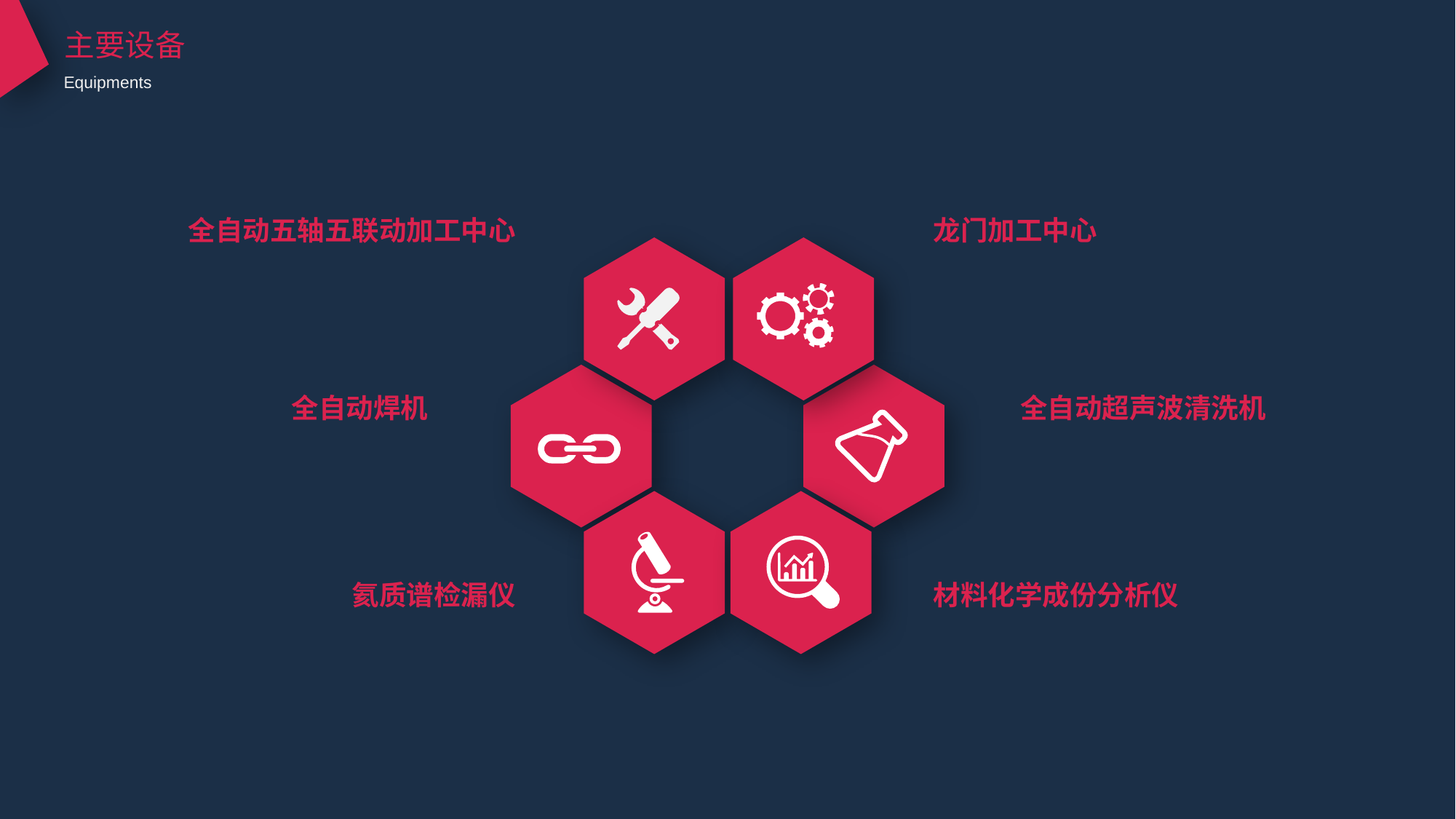

主要设备
Equipments
全自动五轴五联动加工中心
龙门加工中心

全自动焊机
全自动超声波清洗机

氦质谱检漏仪
材料化学成份分析仪